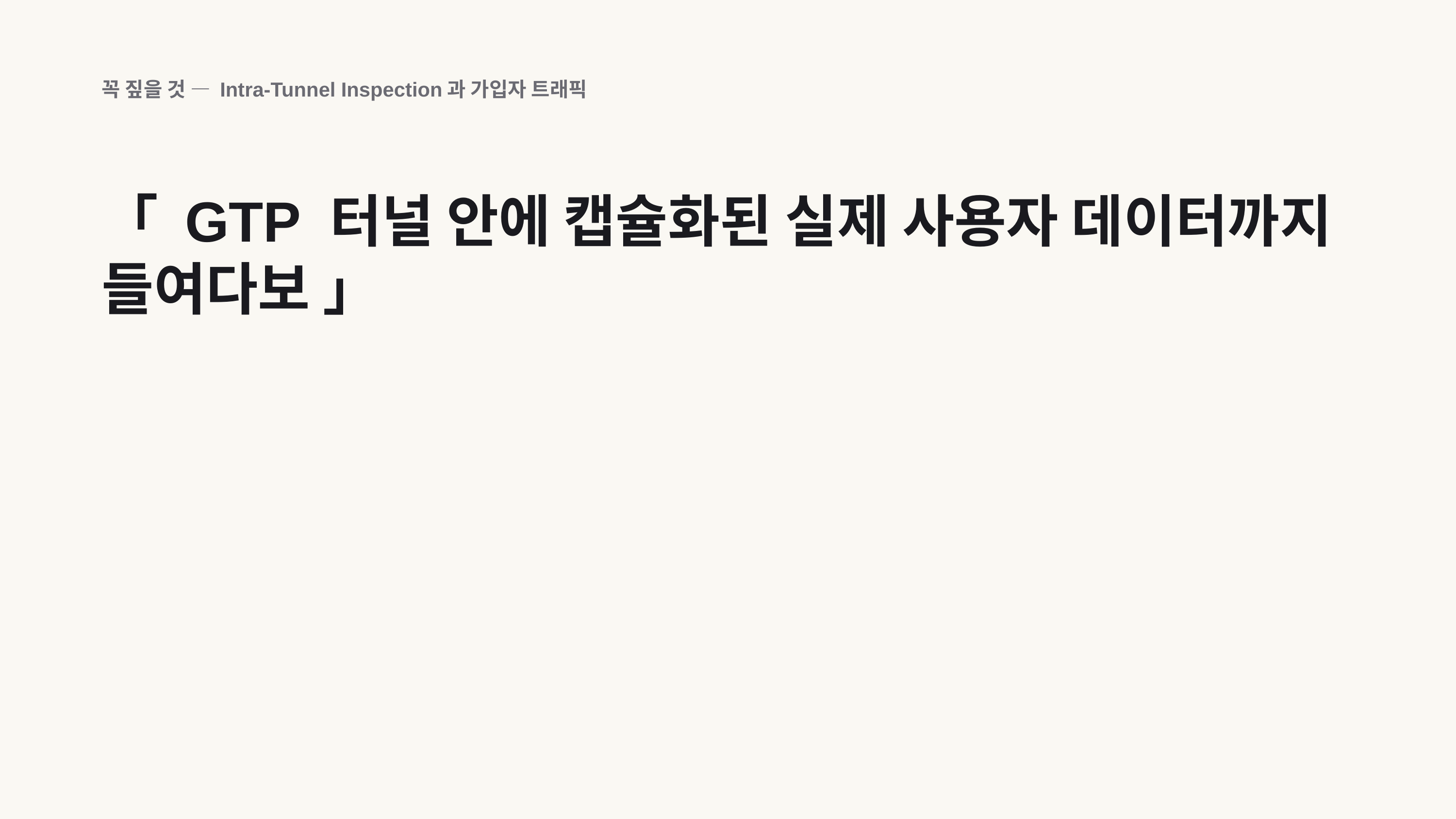

꼭 짚을 것 — Intra-Tunnel Inspection과 가입자 트래픽
「 GTP 터널 안에 캡슐화된 실제 사용자 데이터까지 들여다보 」